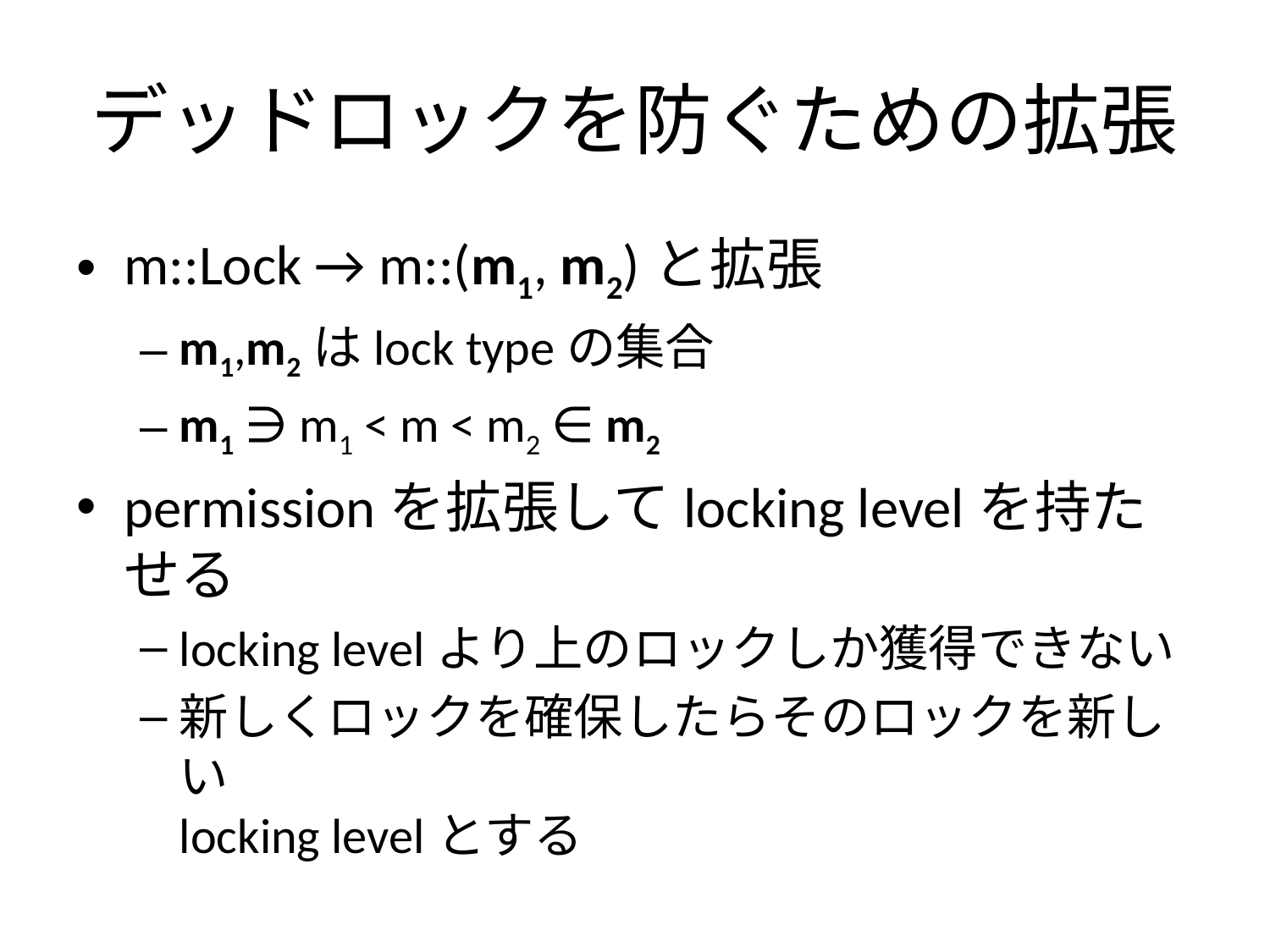

# デッドロックを防ぐための拡張
m::Lock → m::(m1, m2)と拡張
m1,m2はlock typeの集合
m1 ∋ m1 < m < m2 ∈ m2
permissionを拡張してlocking levelを持たせる
locking levelより上のロックしか獲得できない
新しくロックを確保したらそのロックを新しい
locking levelとする